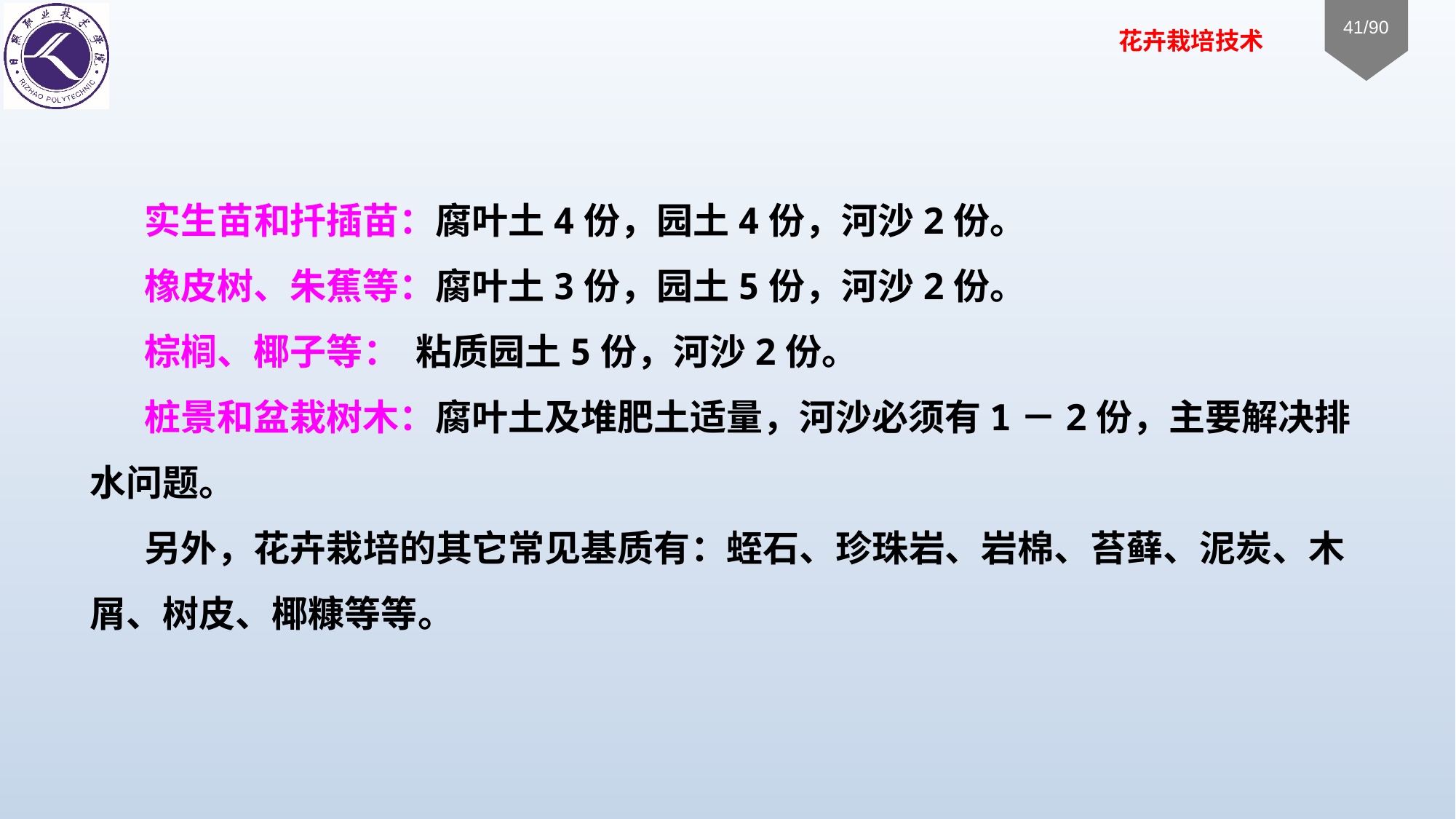

实生苗和扦插苗：腐叶土4份，园土4份，河沙2份。
橡皮树、朱蕉等：腐叶土3份，园土5份，河沙2份。
棕榈、椰子等：  粘质园土5份，河沙2份。
桩景和盆栽树木：腐叶土及堆肥土适量，河沙必须有1－2份，主要解决排水问题。
另外，花卉栽培的其它常见基质有：蛭石、珍珠岩、岩棉、苔藓、泥炭、木屑、树皮、椰糠等等。